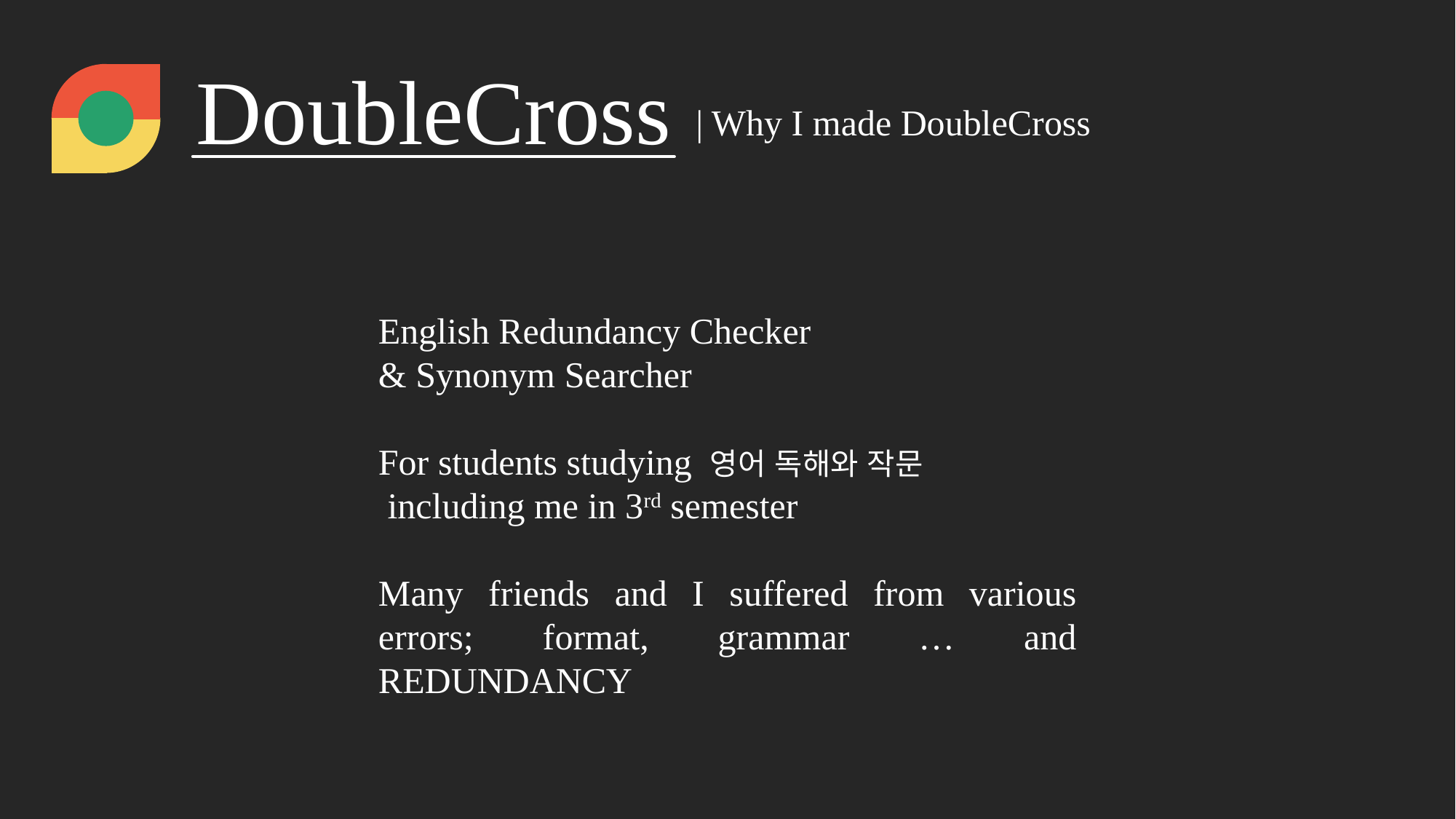

DoubleCross

| Why I made DoubleCross

English Redundancy Checker
& Synonym Searcher

For students studying 영어 독해와 작문
 including me in 3rd semester

Many friends and I suffered from various errors; format, grammar … and REDUNDANCY